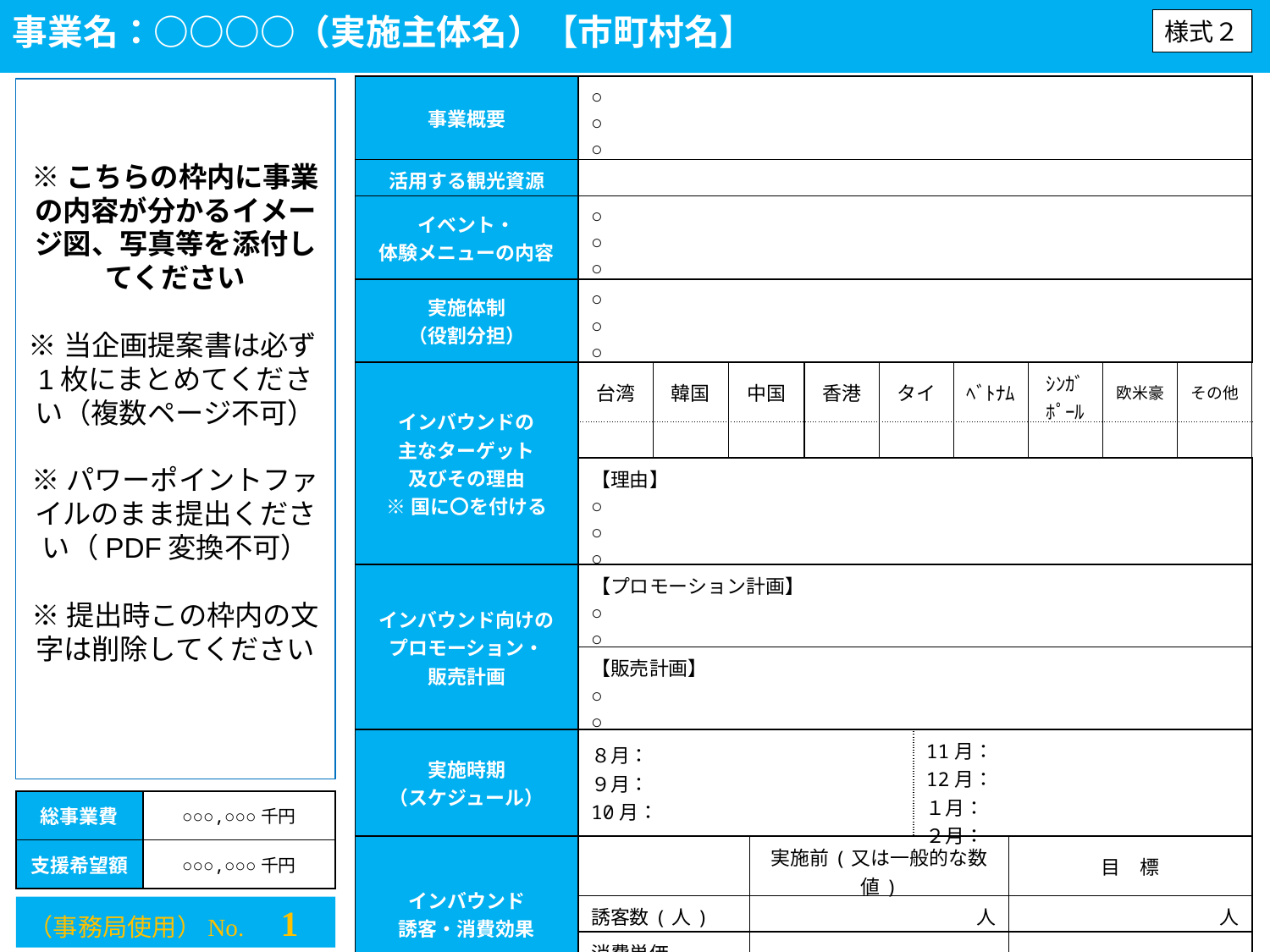

事業名：○○○○（実施主体名）【市町村名】
様式２
| 事業概要 | ○ ○ ○ |  |  |  |  |  |  |  |  |  |  |  |
| --- | --- | --- | --- | --- | --- | --- | --- | --- | --- | --- | --- | --- |
| 活用する観光資源 |  |  |  |  |  |  |  |  |  |  |  |  |
| イベント・ 体験メニューの内容 | ○ ○ ○ |  |  |  |  |  |  |  |  |  |  |  |
| 実施体制 （役割分担） | ○ ○ ○ |  |  |  |  |  |  |  |  |  |  |  |
| インバウンドの 主なターゲット 及びその理由 ※国に〇を付ける | 台湾 | 韓国 | 中国 |  | 香港 | タイ |  | ﾍﾞﾄﾅﾑ |  | ｼﾝｶﾞﾎﾟｰﾙ | 欧米豪 | その他 |
|  |  |  |  |  |  |  |  |  |  |  |  |  |
|  | 【理由】 ○ ○ ○ |  |  |  |  |  |  |  |  |  |  |  |
| インバウンド向けの プロモーション・ 販売計画 | 【プロモーション計画】 ○ ○ |  |  |  |  |  |  |  |  |  |  |  |
|  | 【販売計画】 ○ ○ |  |  |  |  |  |  |  |  |  |  |  |
| 実施時期 （スケジュール） | ８月： ９月： 10月： |  |  |  |  |  | 11月： 12月： １月： ２月： |  |  |  |  |  |
| インバウンド 誘客・消費効果 |  |  |  | 実施前(又は一般的な数値) |  |  |  |  | 目　標 |  |  |  |
|  | 誘客数(人) |  |  | 人 |  |  |  |  | 人 |  |  |  |
|  | 消費単価(円/人) |  |  | 円/人 |  |  |  |  | 円/人 |  |  |  |
※こちらの枠内に事業の内容が分かるイメージ図、写真等を添付してください

※当企画提案書は必ず1枚にまとめてください（複数ページ不可）

※パワーポイントファイルのまま提出ください（PDF変換不可）

※提出時この枠内の文字は削除してください

| 総事業費 | ○○○,○○○千円 |
| --- | --- |
| 支援希望額 | ○○○,○○○千円 |
（事務局使用）No.　1